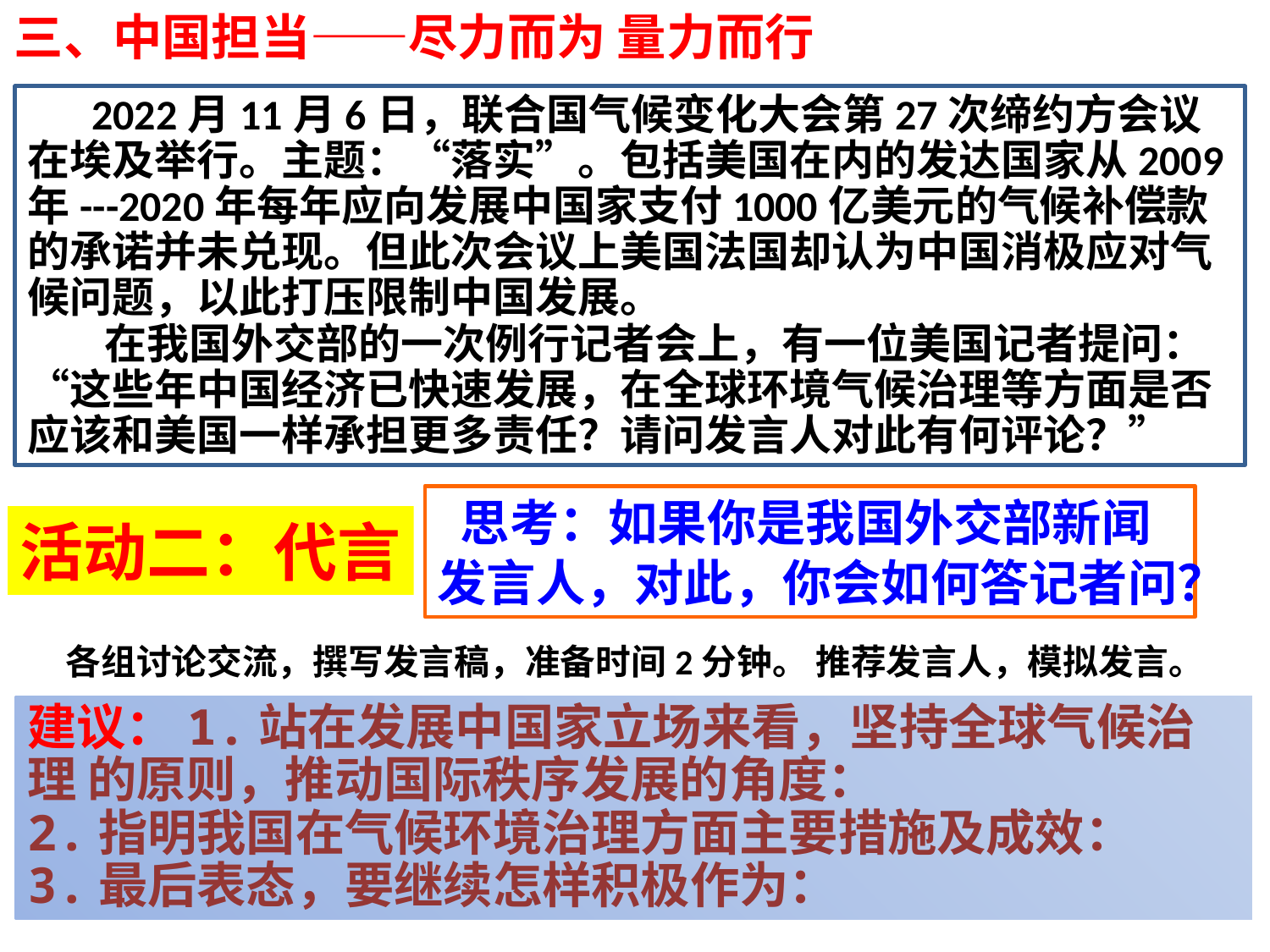

三、中国担当——尽力而为 量力而行
       2022月11月6日，联合国气候变化大会第27次缔约方会议在埃及举行。主题：“落实”。包括美国在内的发达国家从2009年---2020年每年应向发展中国家支付1000亿美元的气候补偿款的承诺并未兑现。但此次会议上美国法国却认为中国消极应对气候问题，以此打压限制中国发展。
       在我国外交部的一次例行记者会上，有一位美国记者提问：“这些年中国经济已快速发展，在全球环境气候治理等方面是否应该和美国一样承担更多责任？请问发言人对此有何评论？”
 思考：如果你是我国外交部新闻发言人，对此，你会如何答记者问？
活动二：代言
    各组讨论交流，撰写发言稿，准备时间2分钟。 推荐发言人，模拟发言。
建议：1.站在发展中国家立场来看，坚持全球气候治理 的原则，推动国际秩序发展的角度：
2.指明我国在气候环境治理方面主要措施及成效：
3.最后表态，要继续怎样积极作为：